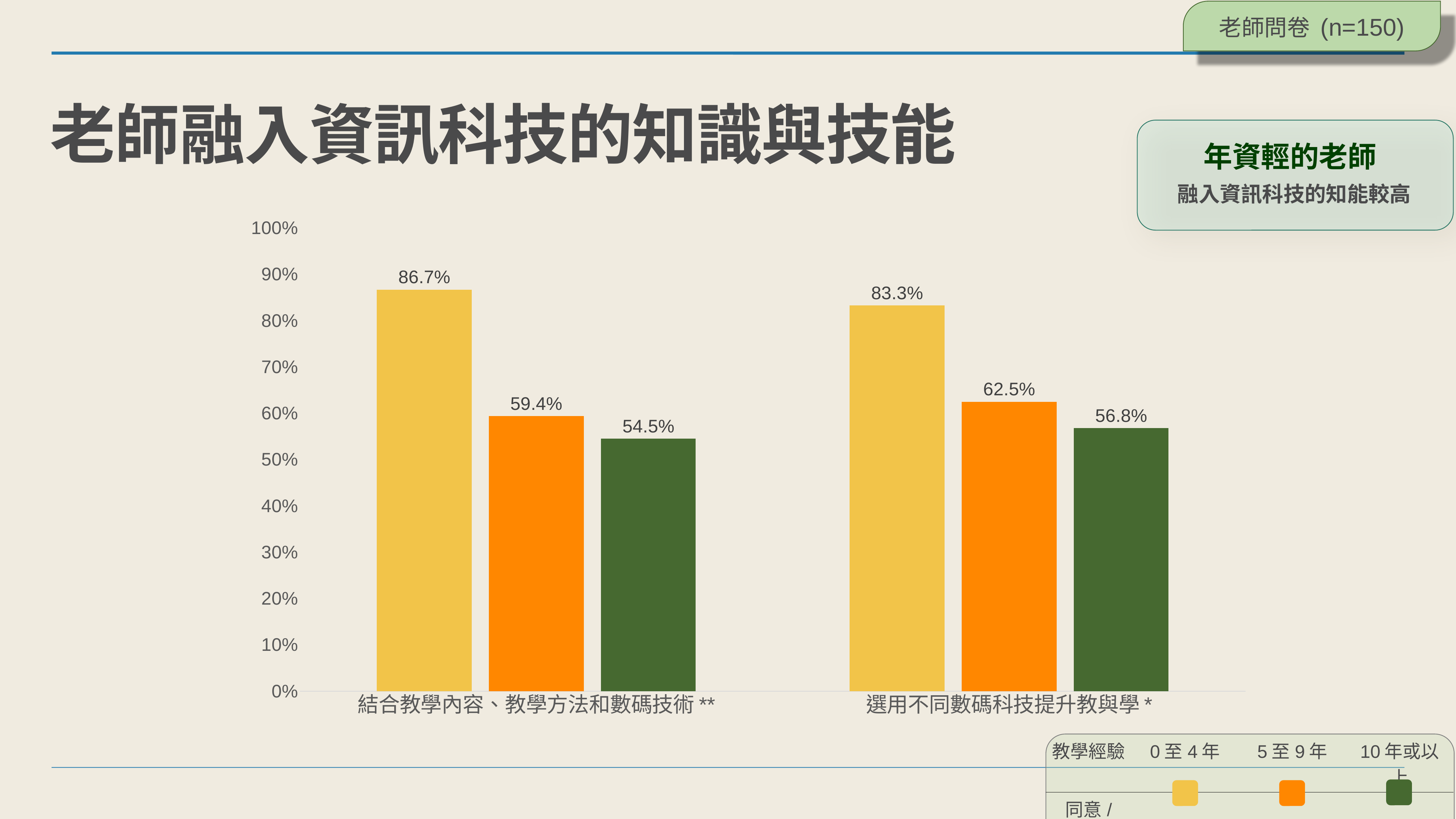

老師問卷 (n=150)

# 老師融入資訊科技的知識與技能

年資輕的老師
融入資訊科技的知能較高

### Chart

| Category | 0至4年 | 5至9年 | 10年或以上 |
|---|---|---|---|
| 結合教學內容、教學方法和數碼技術** | 0.867 | 0.594 | 0.545 |
| 選用不同數碼科技提升教與學* | 0.833 | 0.625 | 0.568 |
| 教學經驗 | 0至4年 | 5至9年 | 10年或以上 |
| --- | --- | --- | --- |
| 同意/ 非常同意 |  |  |  |